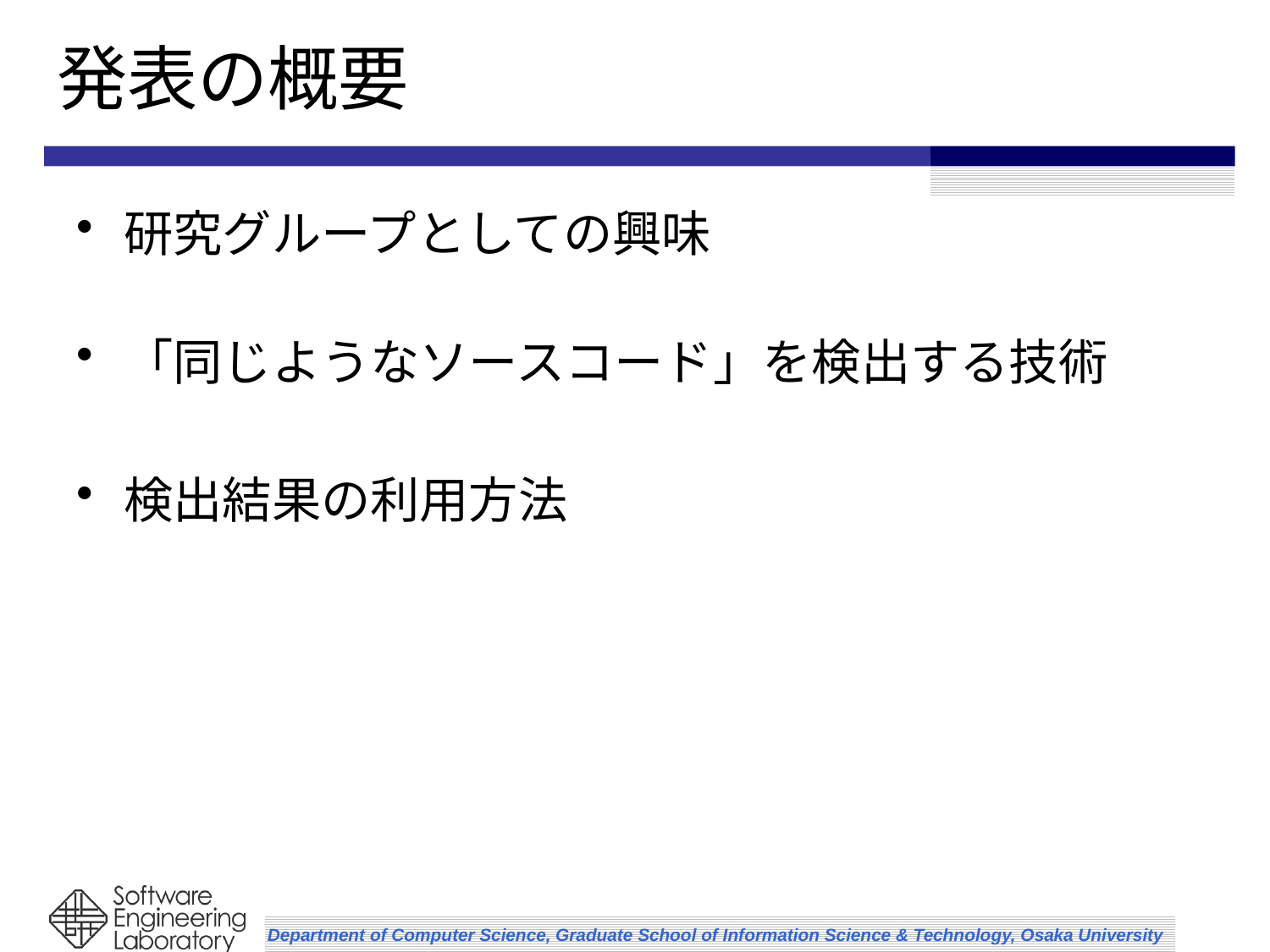

# 発表の概要
研究グループとしての興味

「同じようなソースコード」を検出する技術

検出結果の利用方法